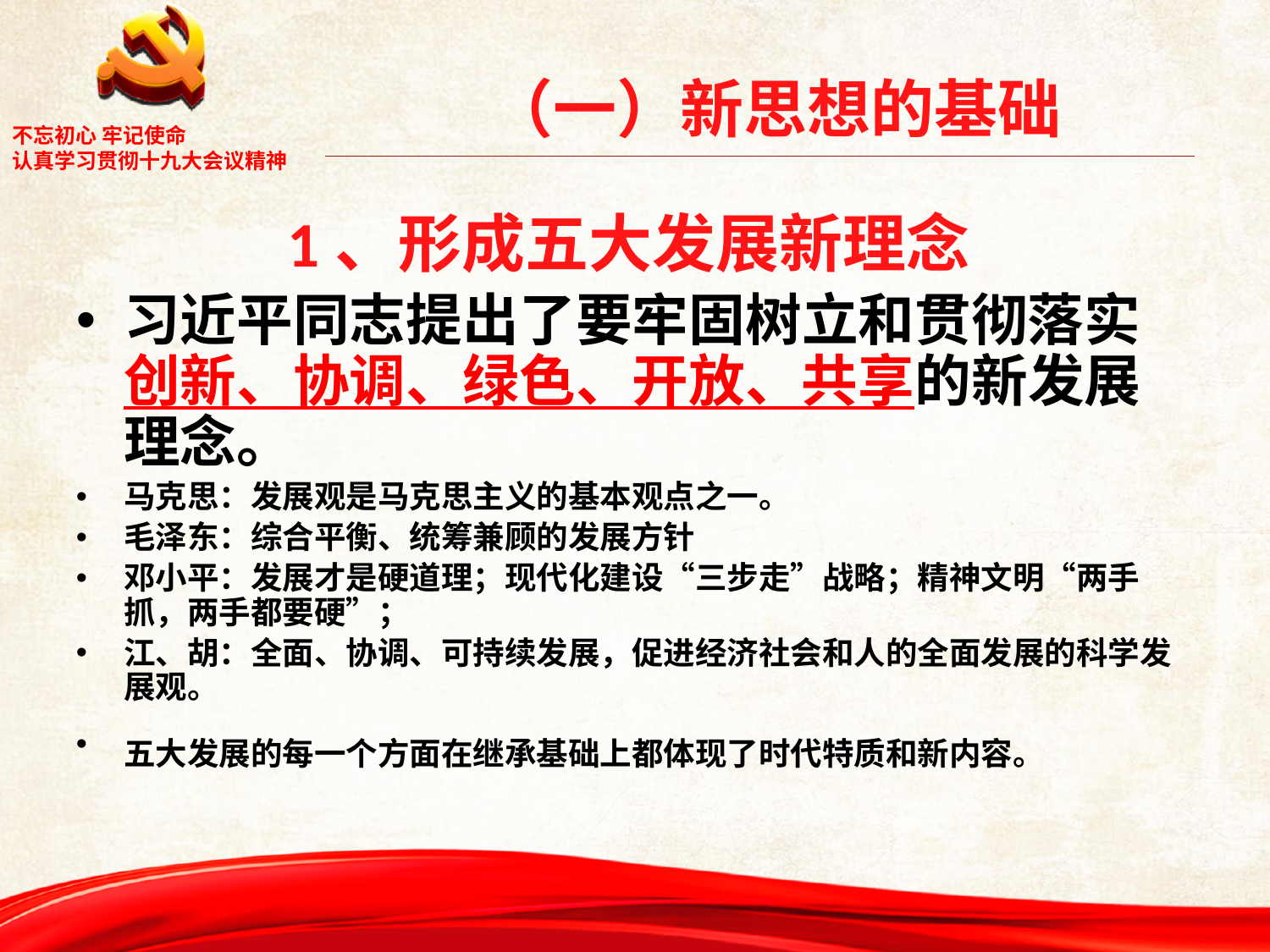

# （一）新思想的基础
1、形成五大发展新理念
习近平同志提出了要牢固树立和贯彻落实创新、协调、绿色、开放、共享的新发展理念。
马克思：发展观是马克思主义的基本观点之一。
毛泽东：综合平衡、统筹兼顾的发展方针
邓小平：发展才是硬道理；现代化建设“三步走”战略；精神文明“两手抓，两手都要硬”；
江、胡：全面、协调、可持续发展，促进经济社会和人的全面发展的科学发展观。
五大发展的每一个方面在继承基础上都体现了时代特质和新内容。
26